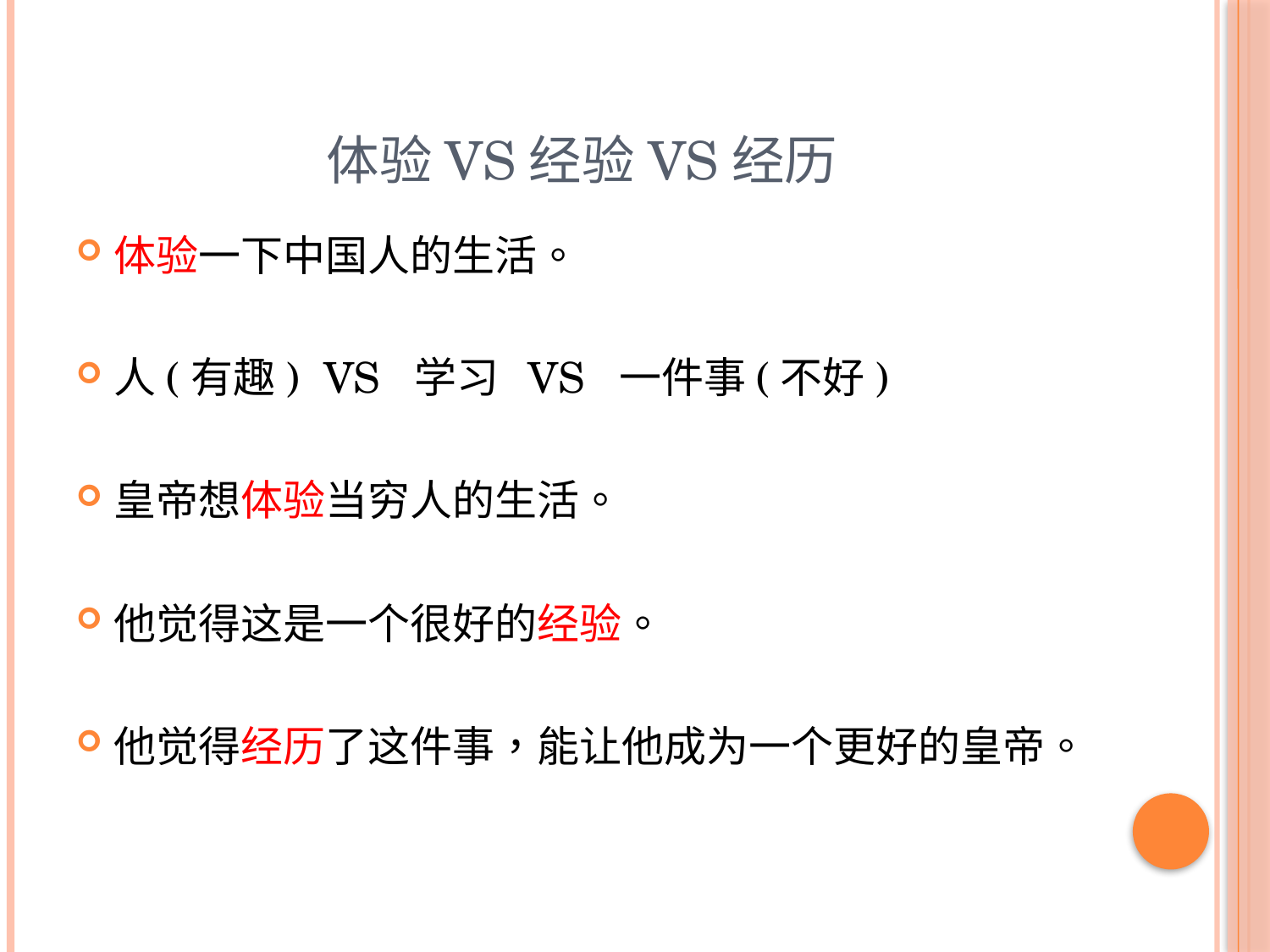

# 体验VS经验VS经历
体验一下中国人的生活。

人(有趣)  VS  学习  VS  一件事(不好)

皇帝想体验当穷人的生活。

他觉得这是一个很好的经验。

他觉得经历了这件事，能让他成为一个更好的皇帝。